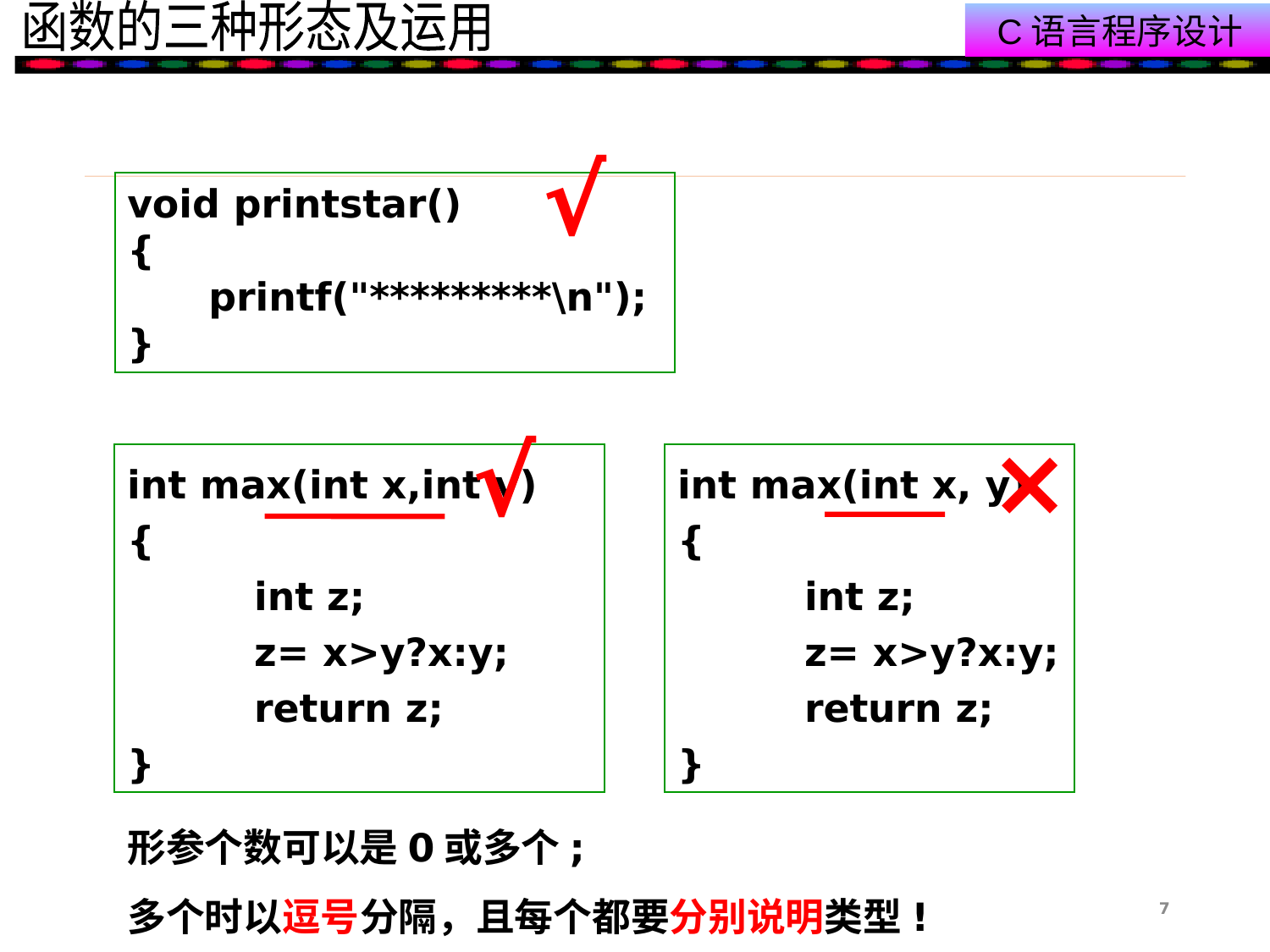

#
√
void printstar()
{
      printf("*********\n");
}
√
×
int max(int x,int y)
{
	int z;
	z= x>y?x:y;
	return z;
}
int max(int x, y)
{
	int z;
	z= x>y?x:y;
	return z;
}

形参个数可以是0或多个;
多个时以逗号分隔，且每个都要分别说明类型!
7